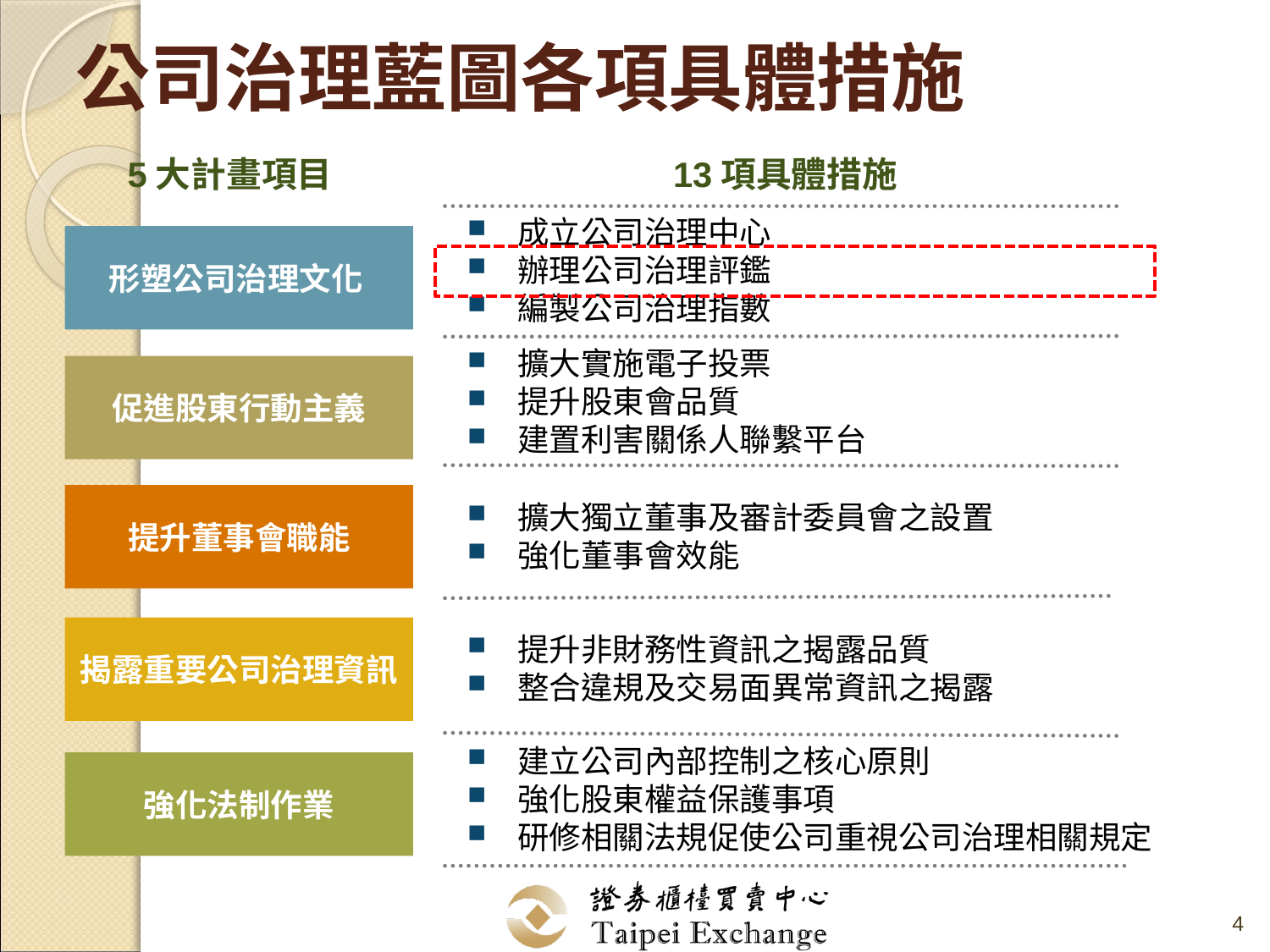

# 公司治理藍圖各項具體措施
5大計畫項目
13項具體措施

成立公司治理中心
辦理公司治理評鑑
編製公司治理指數
形塑公司治理文化

擴大實施電子投票
提升股東會品質
建置利害關係人聯繫平台
促進股東行動主義

提升董事會職能
擴大獨立董事及審計委員會之設置
強化董事會效能

揭露重要公司治理資訊
提升非財務性資訊之揭露品質
整合違規及交易面異常資訊之揭露

建立公司內部控制之核心原則
強化股東權益保護事項
研修相關法規促使公司重視公司治理相關規定
強化法制作業

4